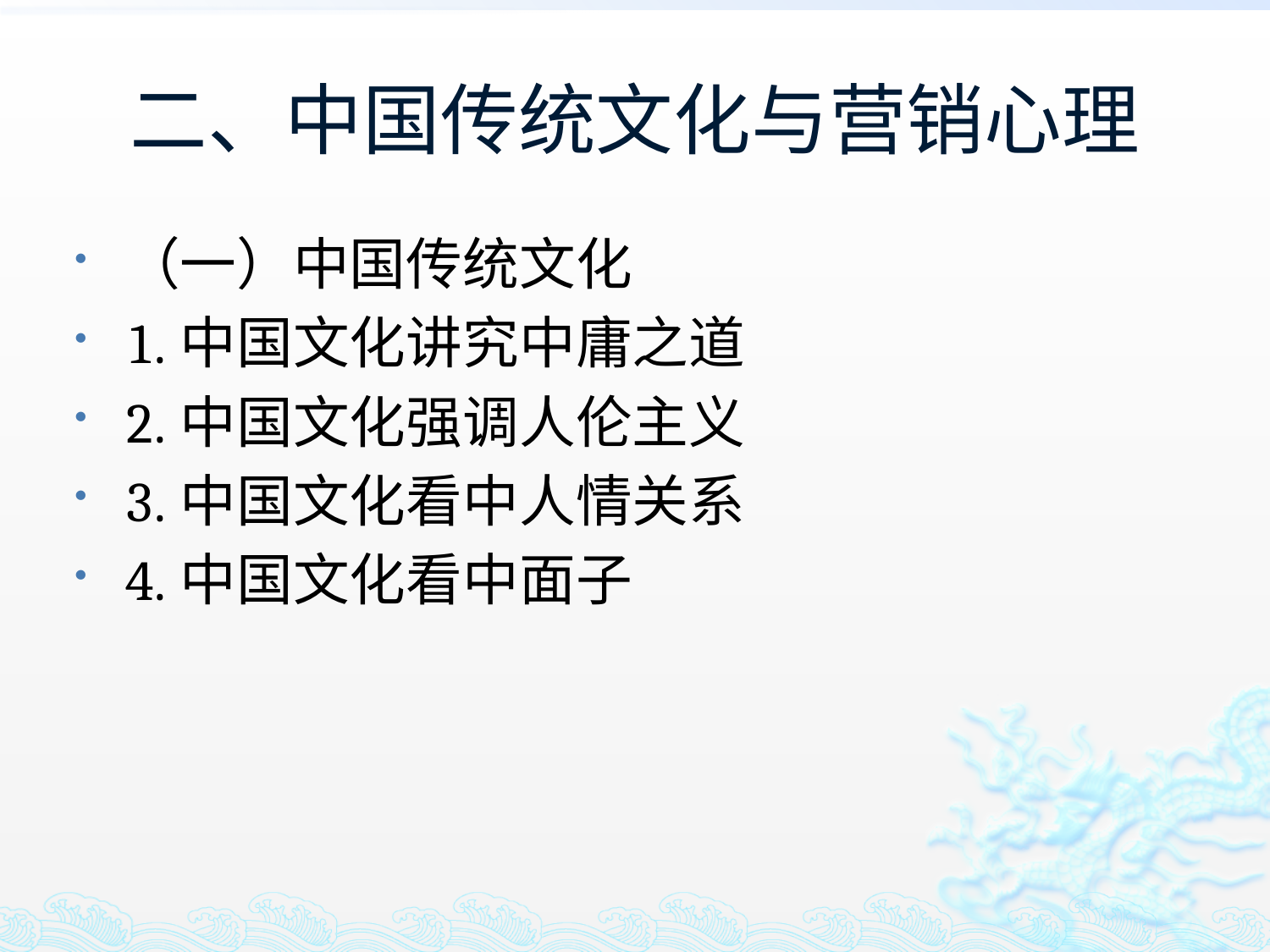

# 二、中国传统文化与营销心理
（一）中国传统文化
1.中国文化讲究中庸之道
2.中国文化强调人伦主义
3.中国文化看中人情关系
4.中国文化看中面子